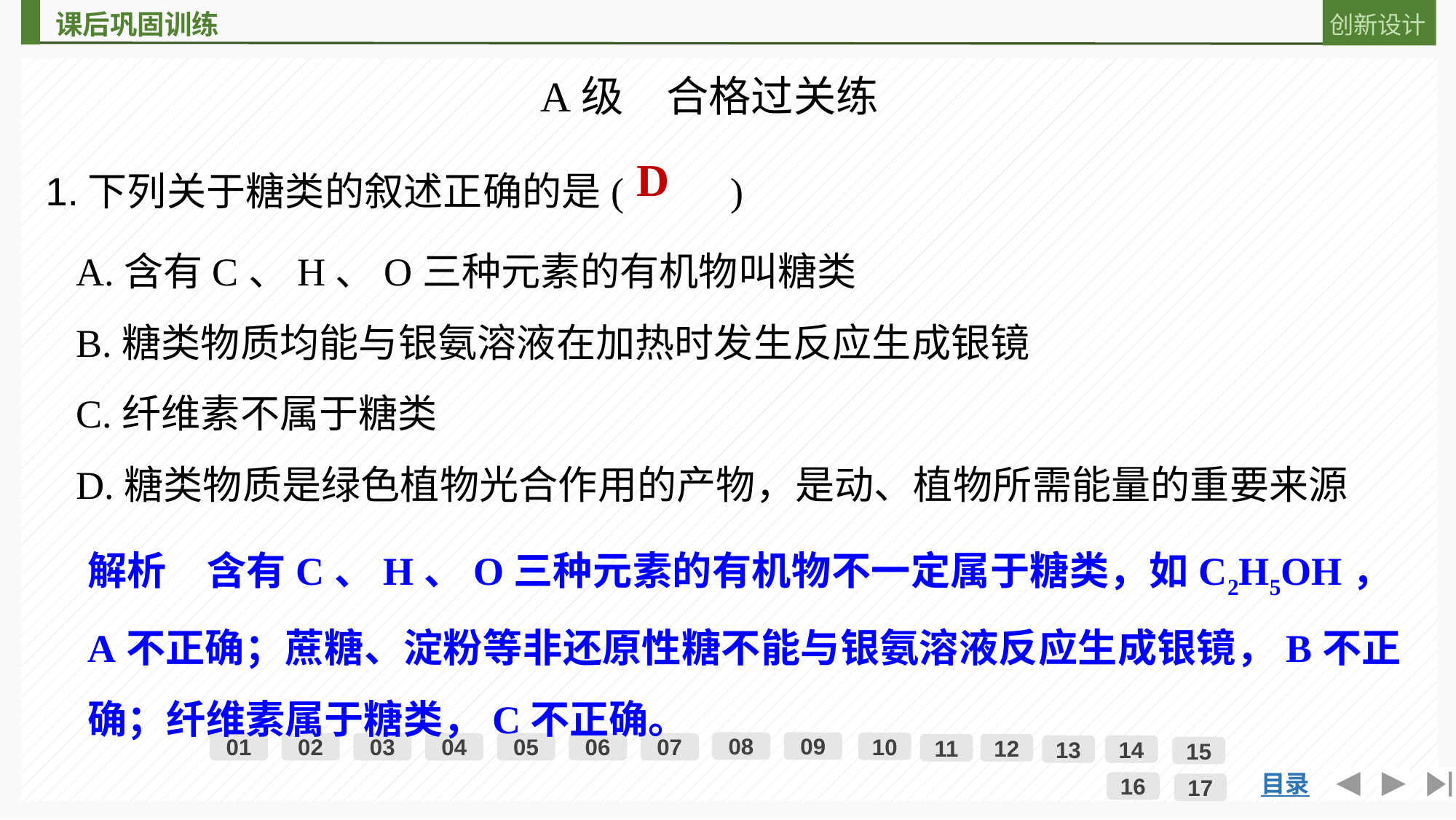

A级　合格过关练
1.下列关于糖类的叙述正确的是(　　 )
D
A.含有C、H、O三种元素的有机物叫糖类
B.糖类物质均能与银氨溶液在加热时发生反应生成银镜
C.纤维素不属于糖类
D.糖类物质是绿色植物光合作用的产物，是动、植物所需能量的重要来源
解析　含有C、H、O三种元素的有机物不一定属于糖类，如C2H5OH，A不正确；蔗糖、淀粉等非还原性糖不能与银氨溶液反应生成银镜，B不正确；纤维素属于糖类，C不正确。